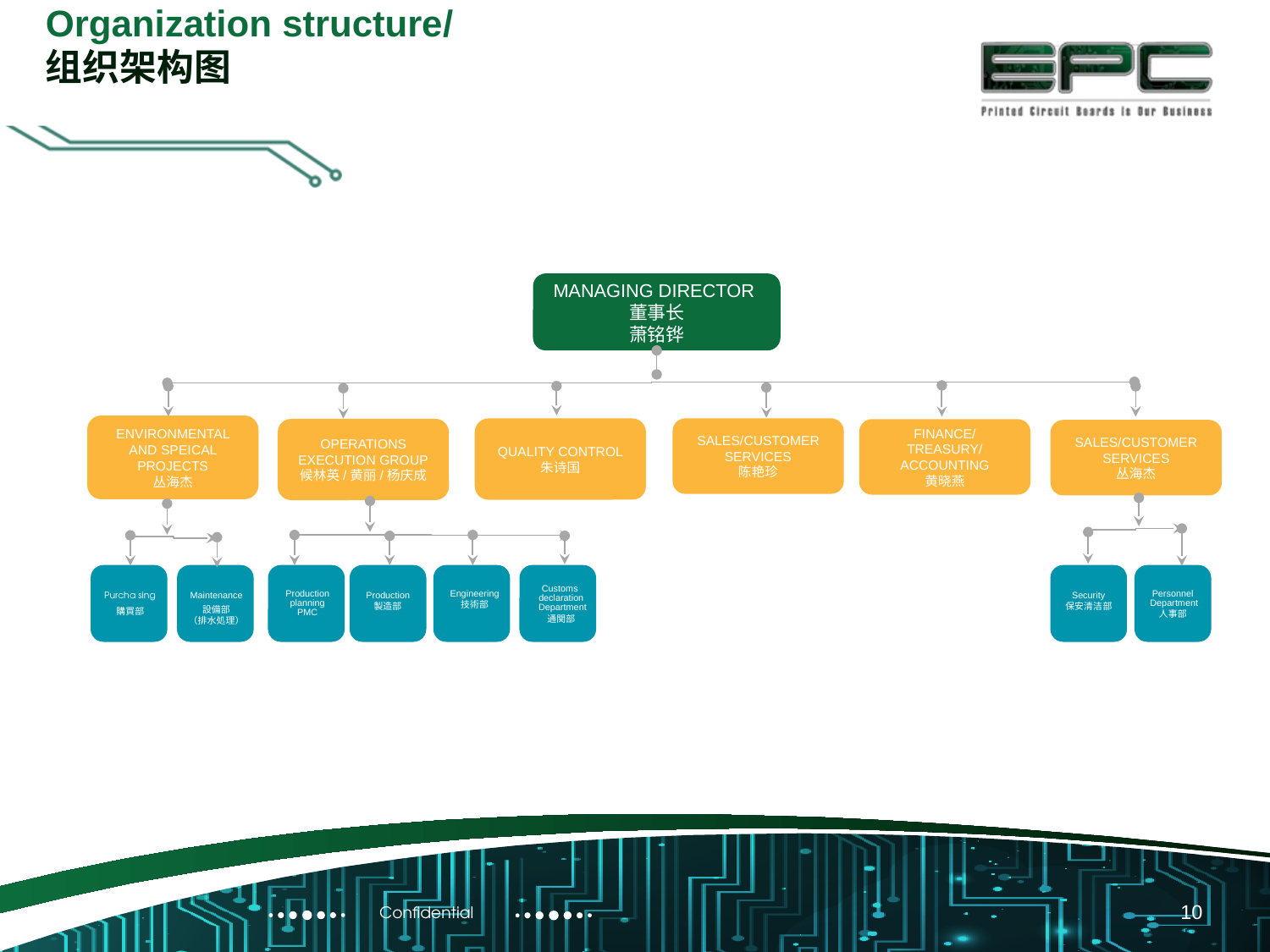

Organization structure/
组织架构图
MANAGING DIRECTOR
董事长
萧铭铧
ENVIRONMENTAL AND SPEICAL PROJECTS
丛海杰

Purcha sing

購買部

Maintenance

設備部
（排水処理）

Production
planning
PMC

Production
製造部

Engineering
技術部

Customs
declaration
 Department
通関部

Security
保安清洁部

Personnel
 Department
人事部
SALES/CUSTOMER SERVICES
陈艳珍
QUALITY CONTROL
朱诗国
OPERATIONS
EXECUTION GROUP
候林英/黄丽/杨庆成
FINANCE/TREASURY/ACCOUNTING
黄晓燕
SALES/CUSTOMER SERVICES
丛海杰